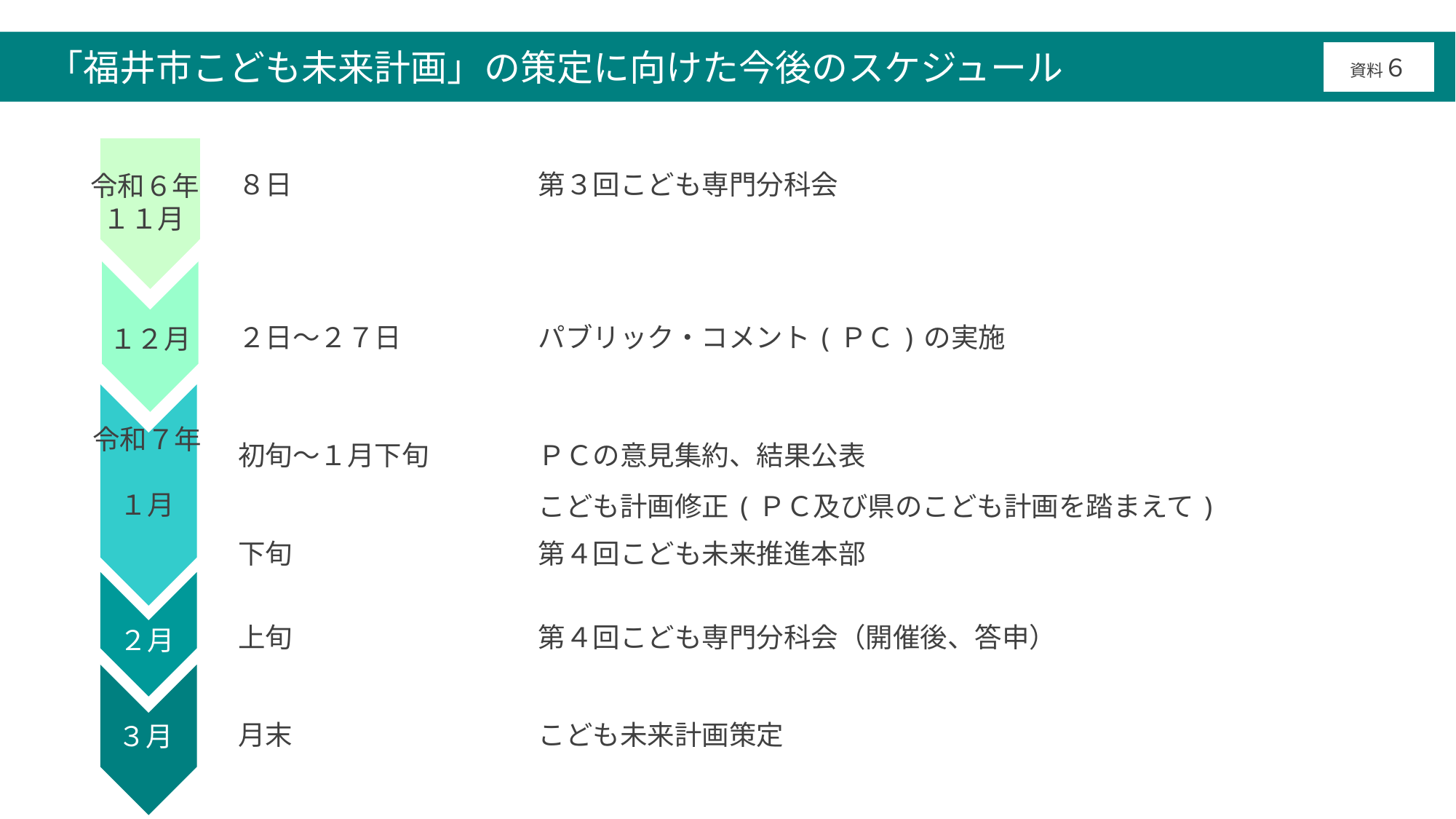

「福井市こども未来計画」の策定に向けた今後のスケジュール
資料６
令和６年
 １１月
８日　　　　　　　　　第３回こども専門分科会

２日～２７日　　　　　パブリック・コメント(ＰＣ)の実施
１２月
初旬～１月下旬　　　　ＰＣの意見集約、結果公表
　　　　　　　　　　　こども計画修正(ＰＣ及び県のこども計画を踏まえて)
令和７年
　１月

下旬　　　　　　　　　第４回こども未来推進本部

上旬　　　　　　　　　第４回こども専門分科会（開催後、答申）

２月
月末　　　　　　　　　こども未来計画策定

３月